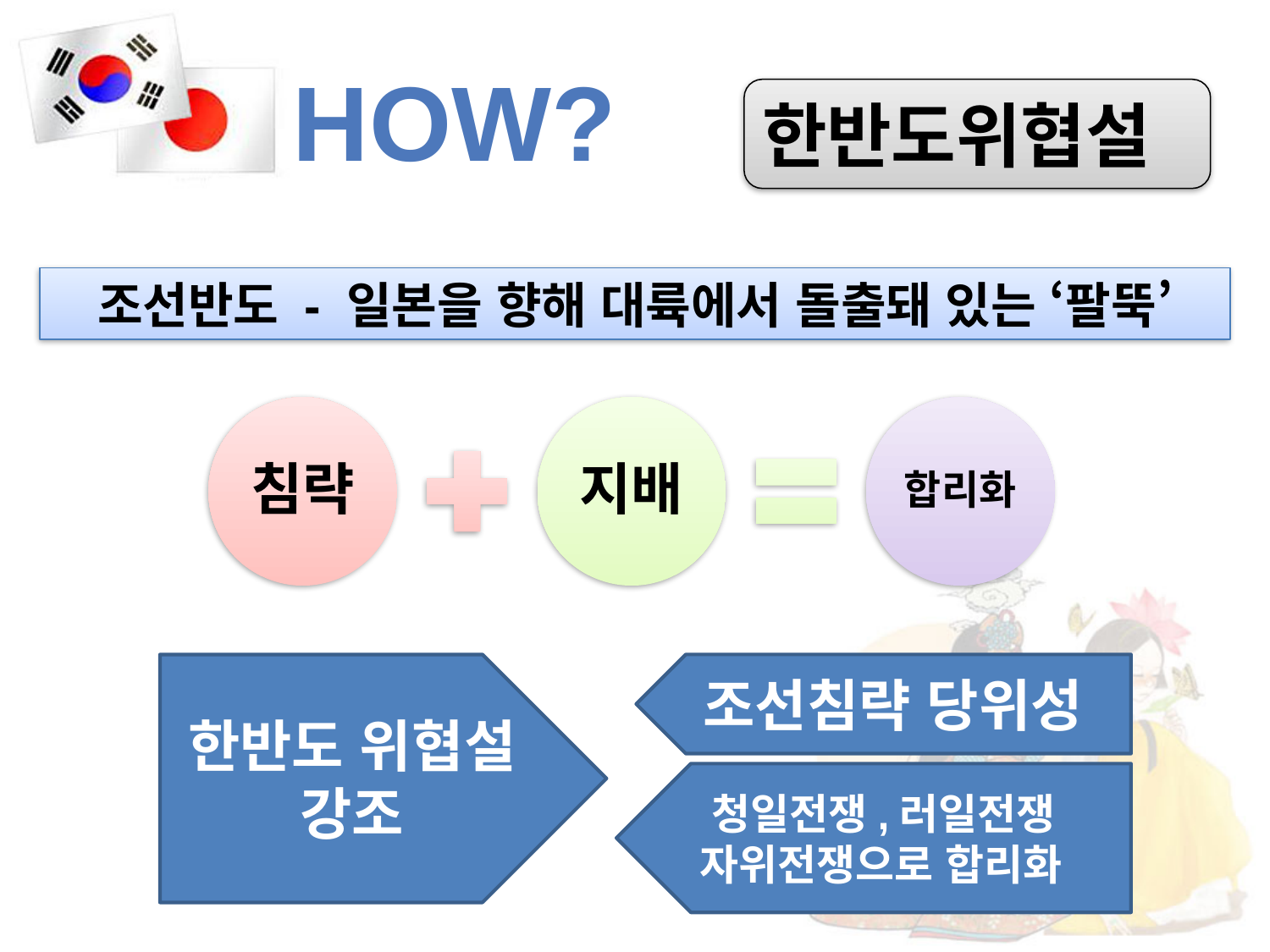

# how?
한반도위협설
침략

지배

합리화
조선반도 - 일본을 향해 대륙에서 돌출돼 있는 ‘팔뚝’
한반도 위협설
강조
 조선침략 당위성
   청일전쟁,러일전쟁
  자위전쟁으로 합리화